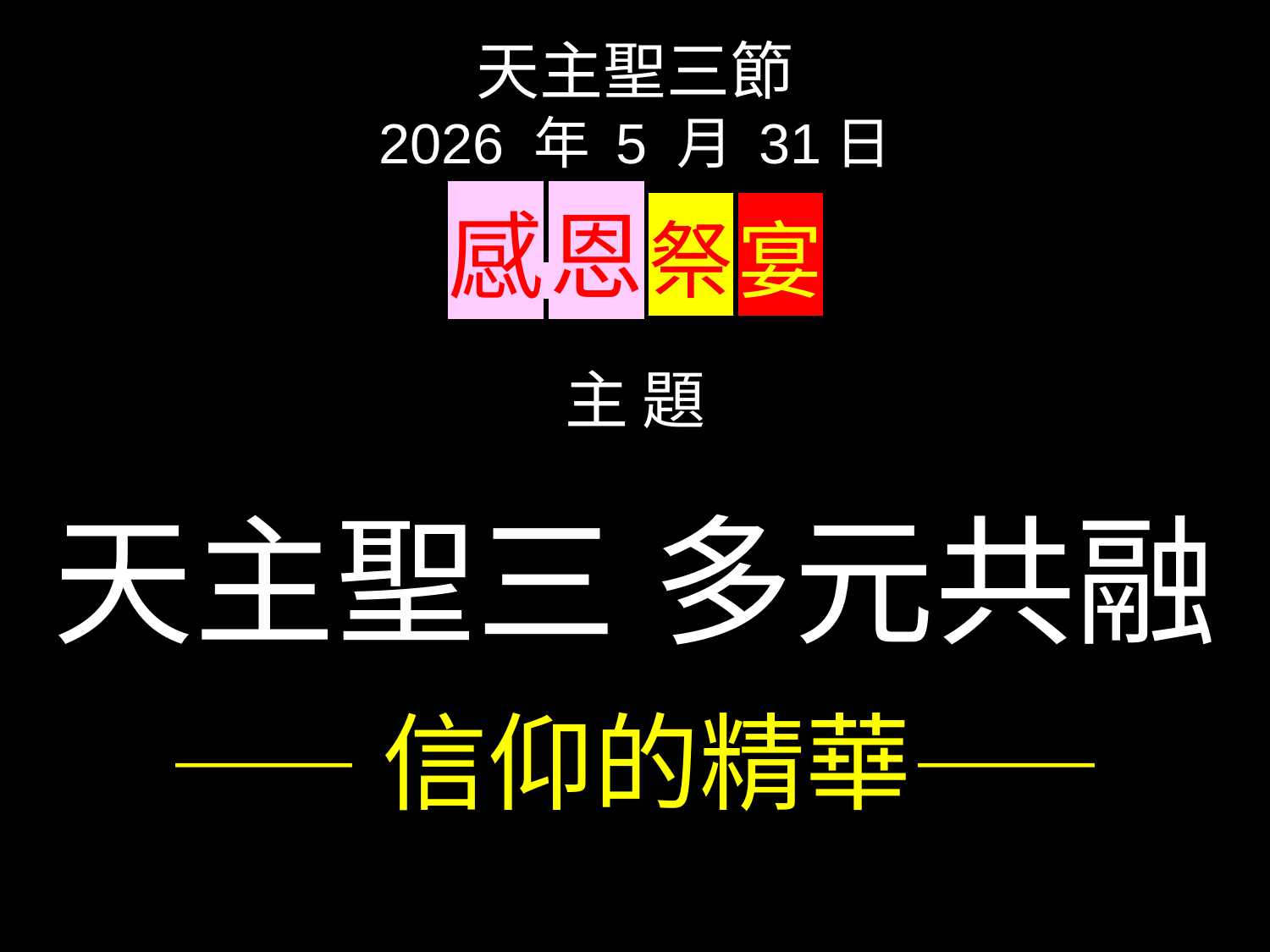

天主聖三節
2026 年 5 月 31日
感 恩 祭 宴

主 題
天主聖三 多元共融
——信仰的精華——